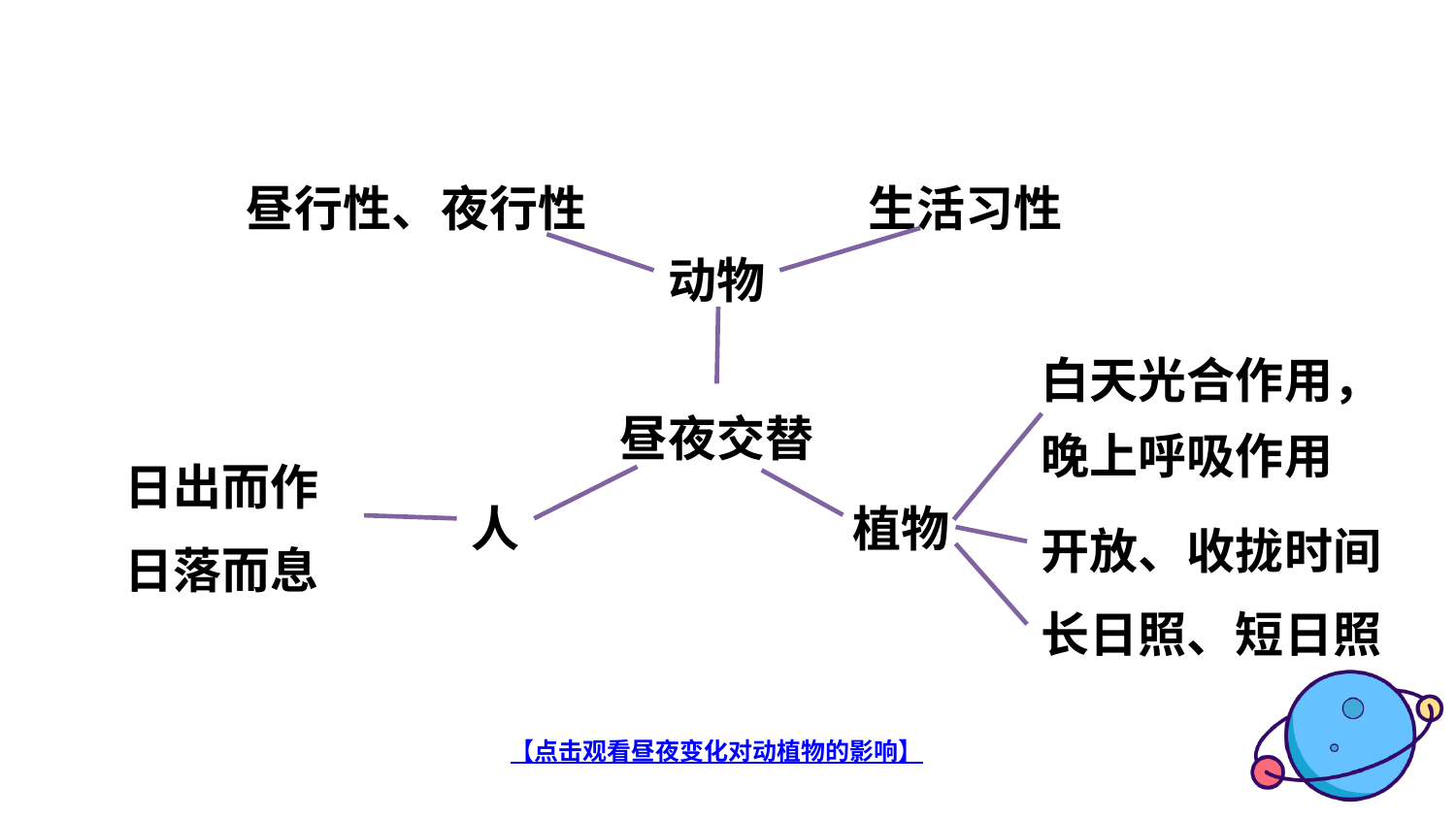

昼行性、夜行性
生活习性
动物
昼夜交替
白天光合作用，晚上呼吸作用
日出而作
人
植物
开放、收拢时间
日落而息
长日照、短日照
【点击观看昼夜变化对动植物的影响】